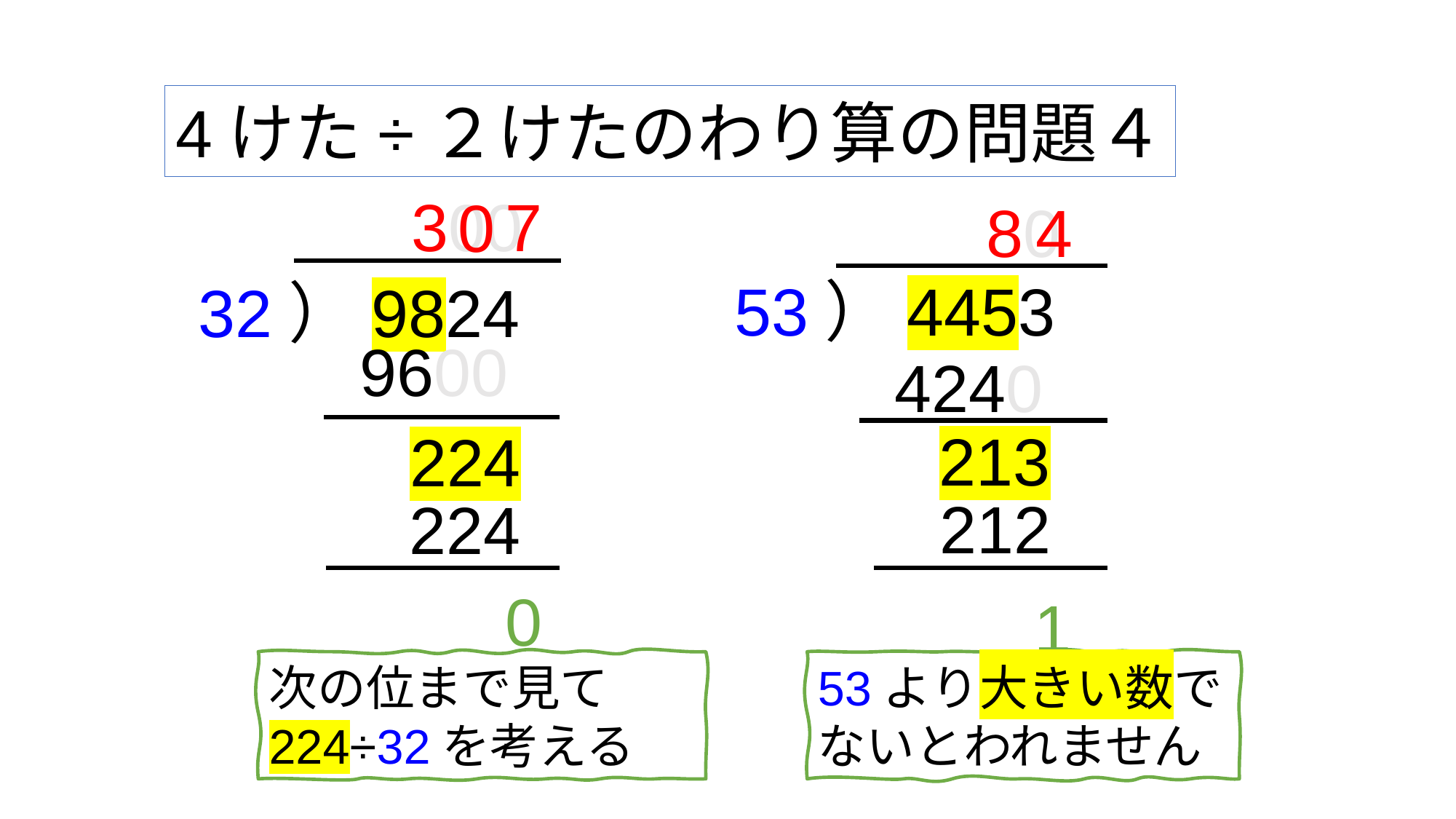

4けた÷２けたのわり算の問題４
300
7
0
4
80
32）9824
53）4453
9600
4240
213
224
212
224
1
0
次の位まで見て
224÷32を考える
53より大きい数で
ないとわれません